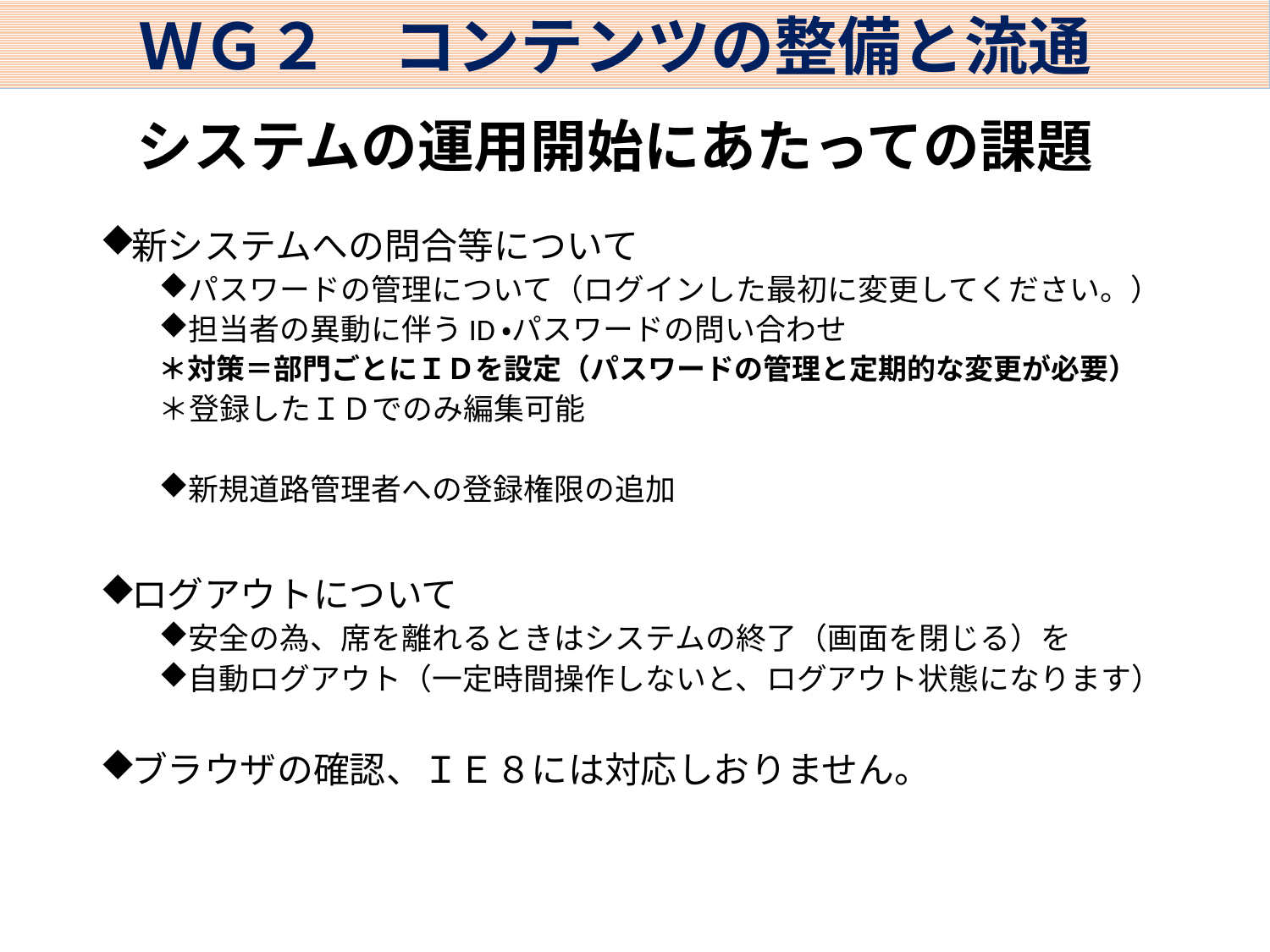

ＷＧ２　コンテンツの整備と流通
# システムの運用開始にあたっての課題
新システムへの問合等について
パスワードの管理について（ログインした最初に変更してください。）
担当者の異動に伴うID・パスワードの問い合わせ
＊対策＝部門ごとにＩＤを設定（パスワードの管理と定期的な変更が必要）
＊登録したＩＤでのみ編集可能

新規道路管理者への登録権限の追加

ログアウトについて
安全の為、席を離れるときはシステムの終了（画面を閉じる）を
自動ログアウト（一定時間操作しないと、ログアウト状態になります）

ブラウザの確認、ＩＥ８には対応しおりません。